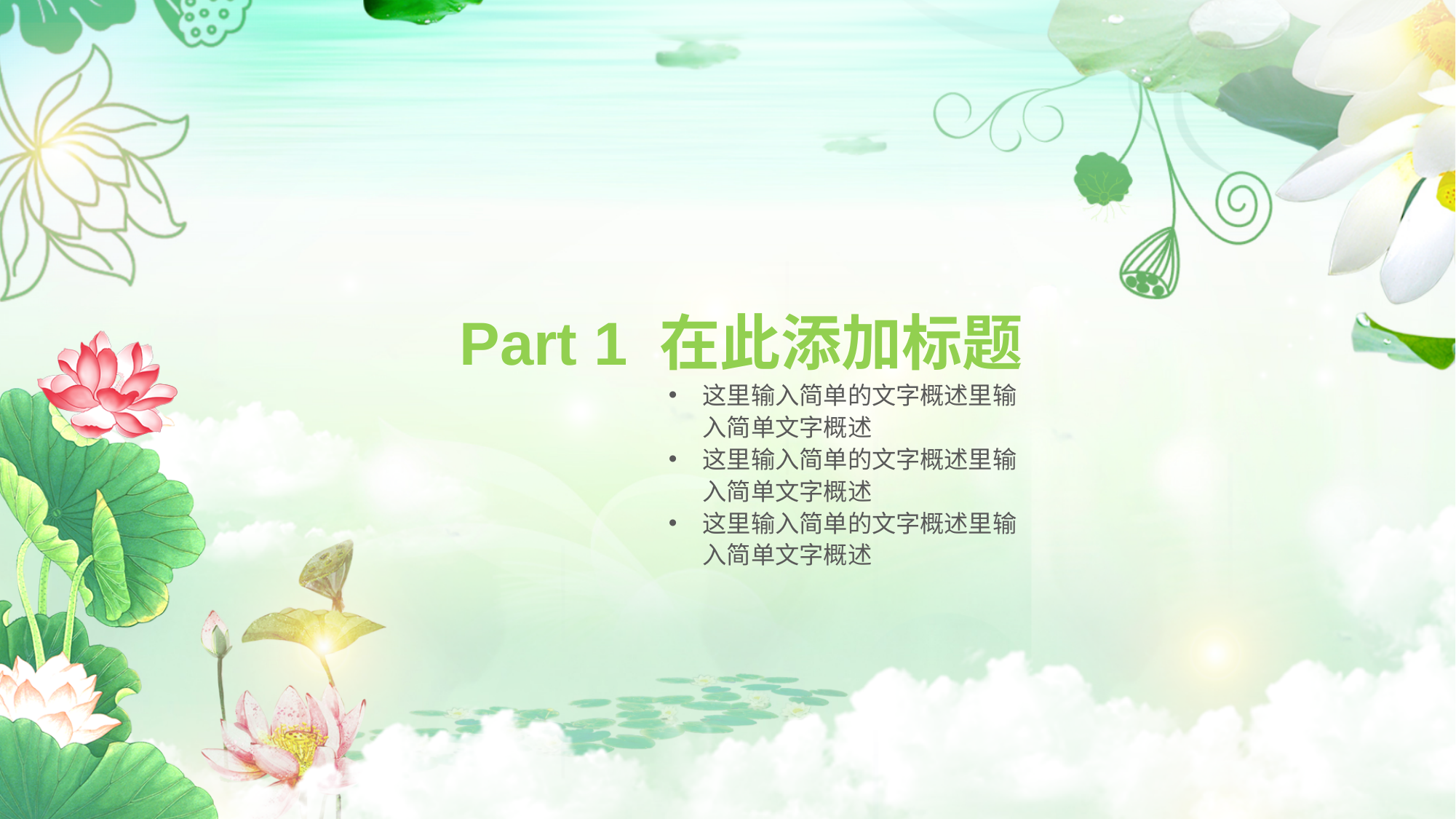

Part 1 在此添加标题
这里输入简单的文字概述里输入简单文字概述
这里输入简单的文字概述里输入简单文字概述
这里输入简单的文字概述里输入简单文字概述